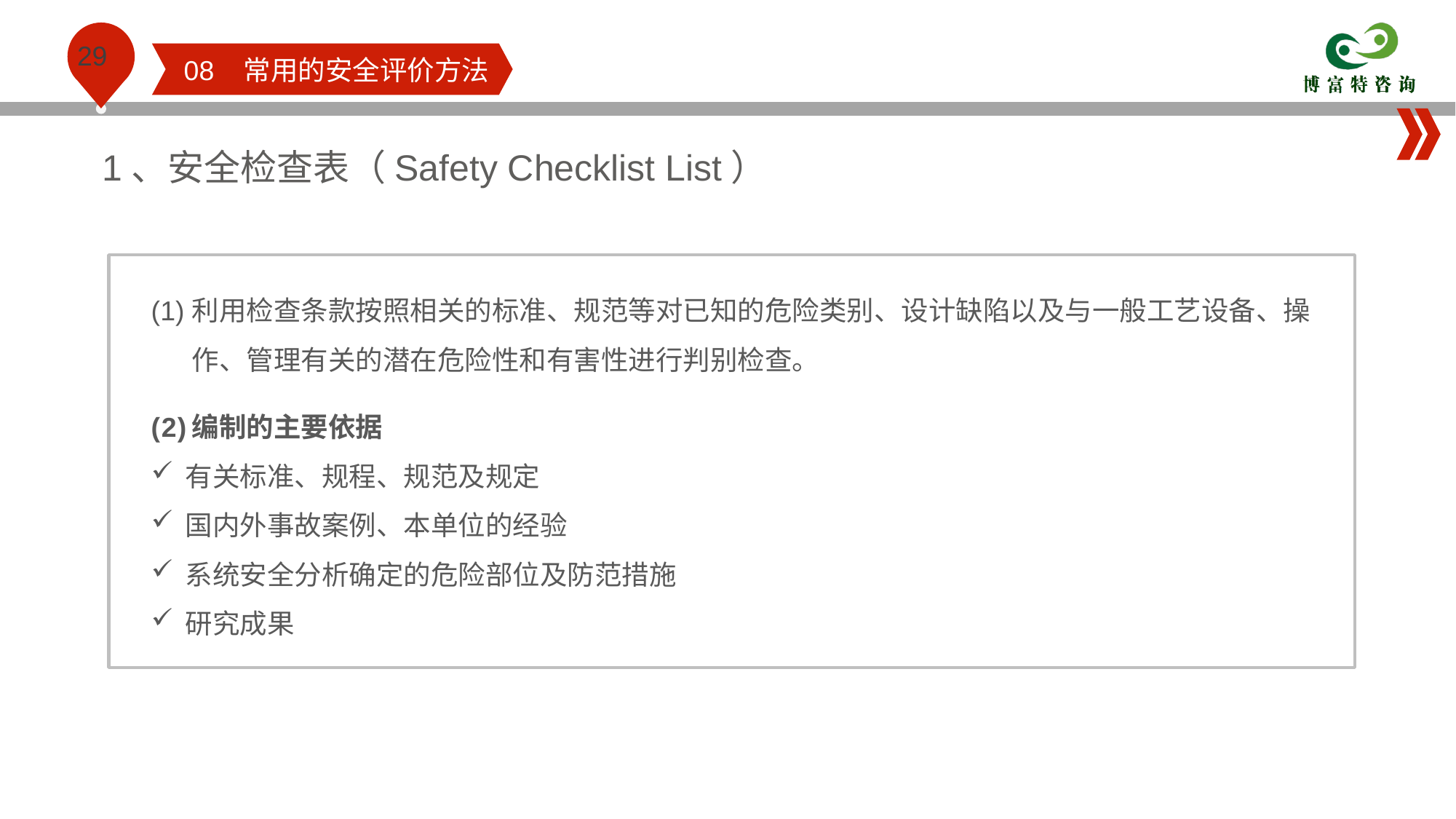

08   常用的安全评价方法
1、安全检查表（Safety Checklist List）

利用检查条款按照相关的标准、规范等对已知的危险类别、设计缺陷以及与一般工艺设备、操作、管理有关的潜在危险性和有害性进行判别检查。
编制的主要依据
有关标准、规程、规范及规定
国内外事故案例、本单位的经验
系统安全分析确定的危险部位及防范措施
研究成果